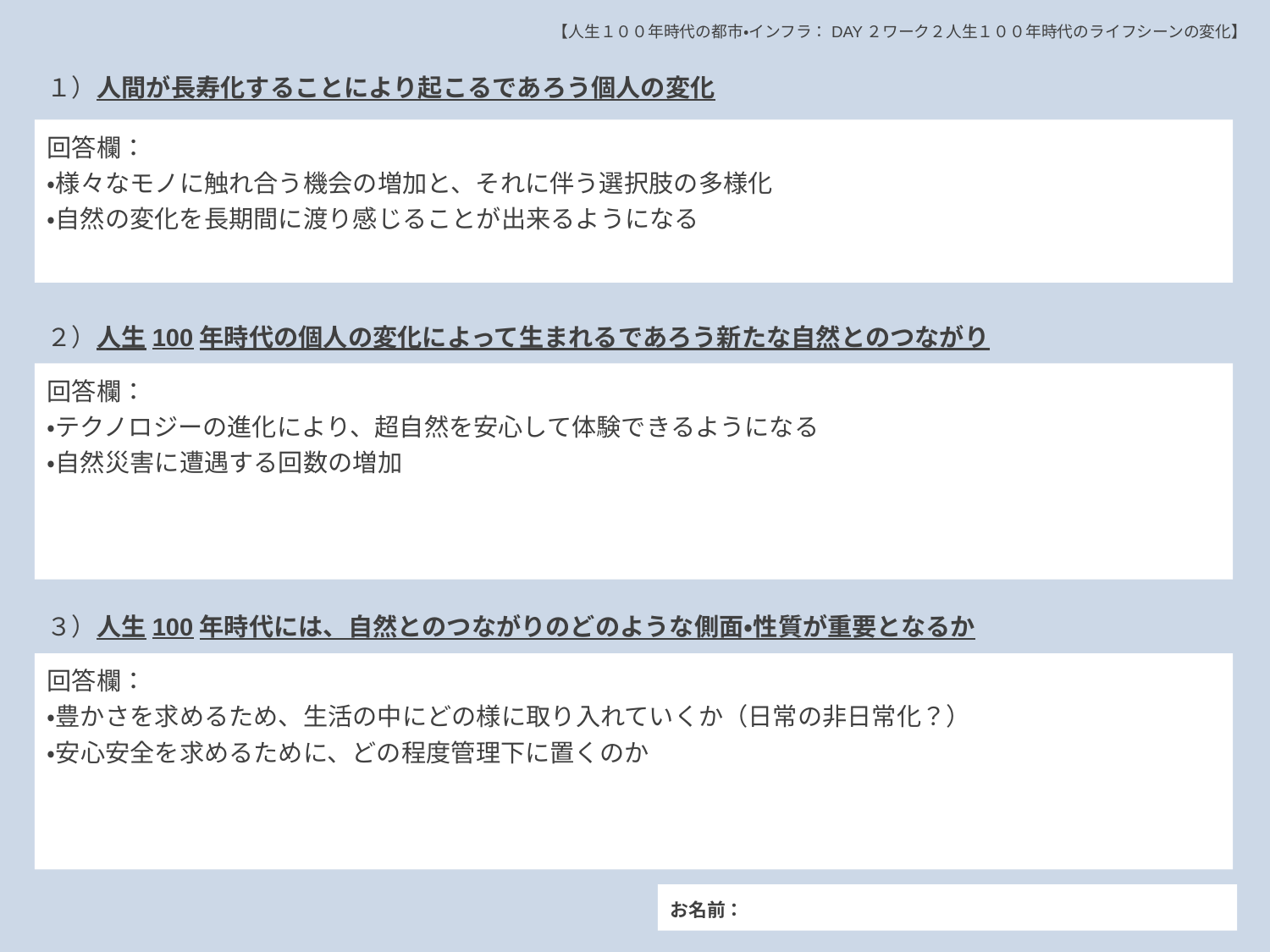

【人生１００年時代の都市・インフラ：DAY２ワーク２人生１００年時代のライフシーンの変化】
１）人間が長寿化することにより起こるであろう個人の変化
回答欄：
・様々なモノに触れ合う機会の増加と、それに伴う選択肢の多様化
・自然の変化を長期間に渡り感じることが出来るようになる
２）人生100年時代の個人の変化によって生まれるであろう新たな自然とのつながり
回答欄：
・テクノロジーの進化により、超自然を安心して体験できるようになる
・自然災害に遭遇する回数の増加

３）人生100年時代には、自然とのつながりのどのような側面・性質が重要となるか
回答欄：
・豊かさを求めるため、生活の中にどの様に取り入れていくか（日常の非日常化？）
・安心安全を求めるために、どの程度管理下に置くのか
お名前：